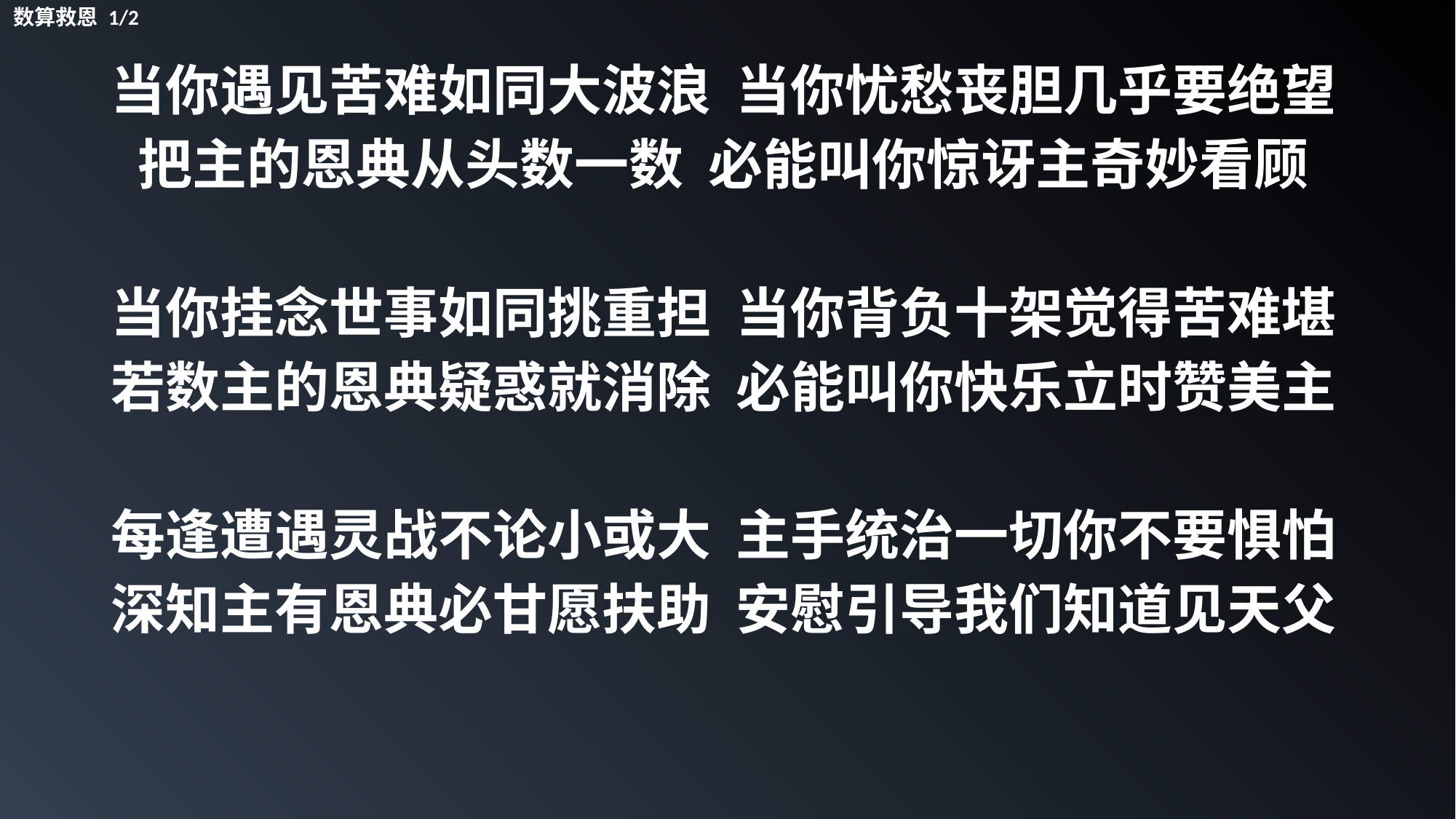

数算救恩 1/2
当你遇见苦难如同大波浪  当你忧愁丧胆几乎要绝望
把主的恩典从头数一数  必能叫你惊讶主奇妙看顾

当你挂念世事如同挑重担  当你背负十架觉得苦难堪
若数主的恩典疑惑就消除  必能叫你快乐立时赞美主

每逢遭遇灵战不论小或大  主手统治一切你不要惧怕
深知主有恩典必甘愿扶助  安慰引导我们知道见天父